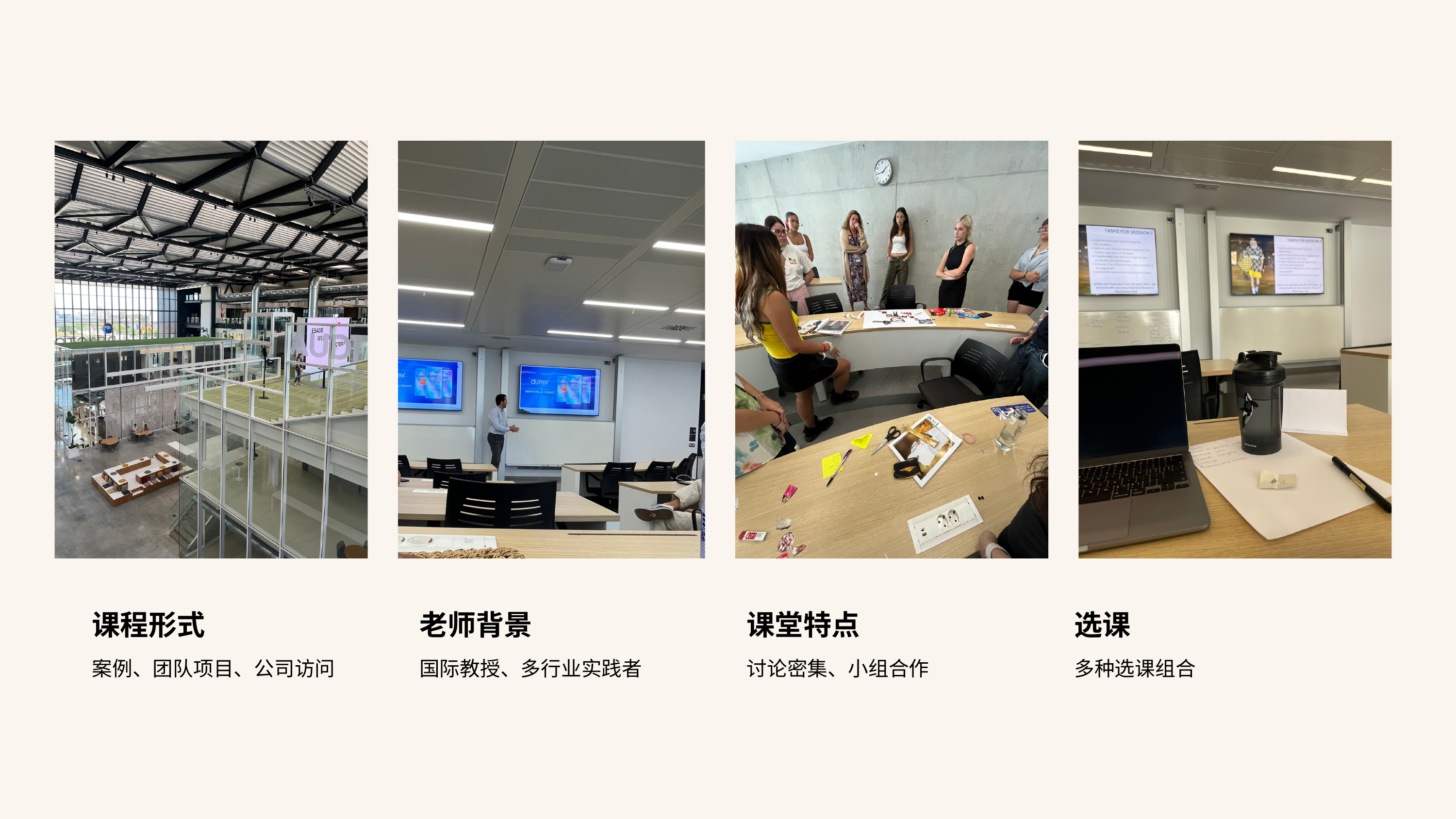

课程形式
老师背景
课堂特点
选课
案例、团队项目、公司访问
国际教授、多行业实践者
讨论密集、小组合作
多种选课组合